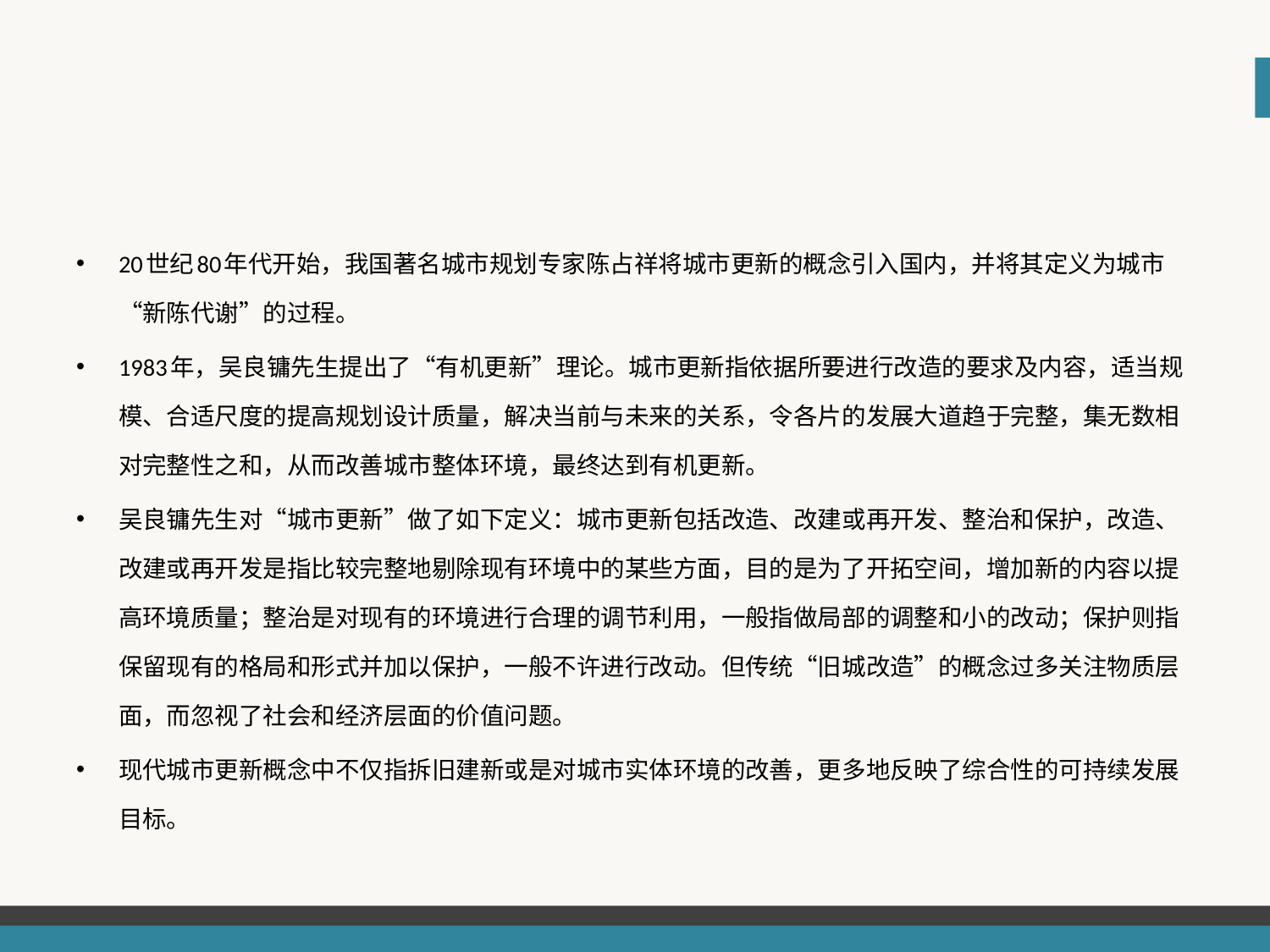

#
20世纪80年代开始，我国著名城市规划专家陈占祥将城市更新的概念引入国内，并将其定义为城市“新陈代谢”的过程。
1983年，吴良镛先生提出了“有机更新”理论。城市更新指依据所要进行改造的要求及内容，适当规模、合适尺度的提高规划设计质量，解决当前与未来的关系，令各片的发展大道趋于完整，集无数相对完整性之和，从而改善城市整体环境，最终达到有机更新。
吴良镛先生对“城市更新”做了如下定义：城市更新包括改造、改建或再开发、整治和保护，改造、改建或再开发是指比较完整地剔除现有环境中的某些方面，目的是为了开拓空间，增加新的内容以提高环境质量；整治是对现有的环境进行合理的调节利用，一般指做局部的调整和小的改动；保护则指保留现有的格局和形式并加以保护，一般不许进行改动。但传统“旧城改造”的概念过多关注物质层面，而忽视了社会和经济层面的价值问题。
现代城市更新概念中不仅指拆旧建新或是对城市实体环境的改善，更多地反映了综合性的可持续发展目标。